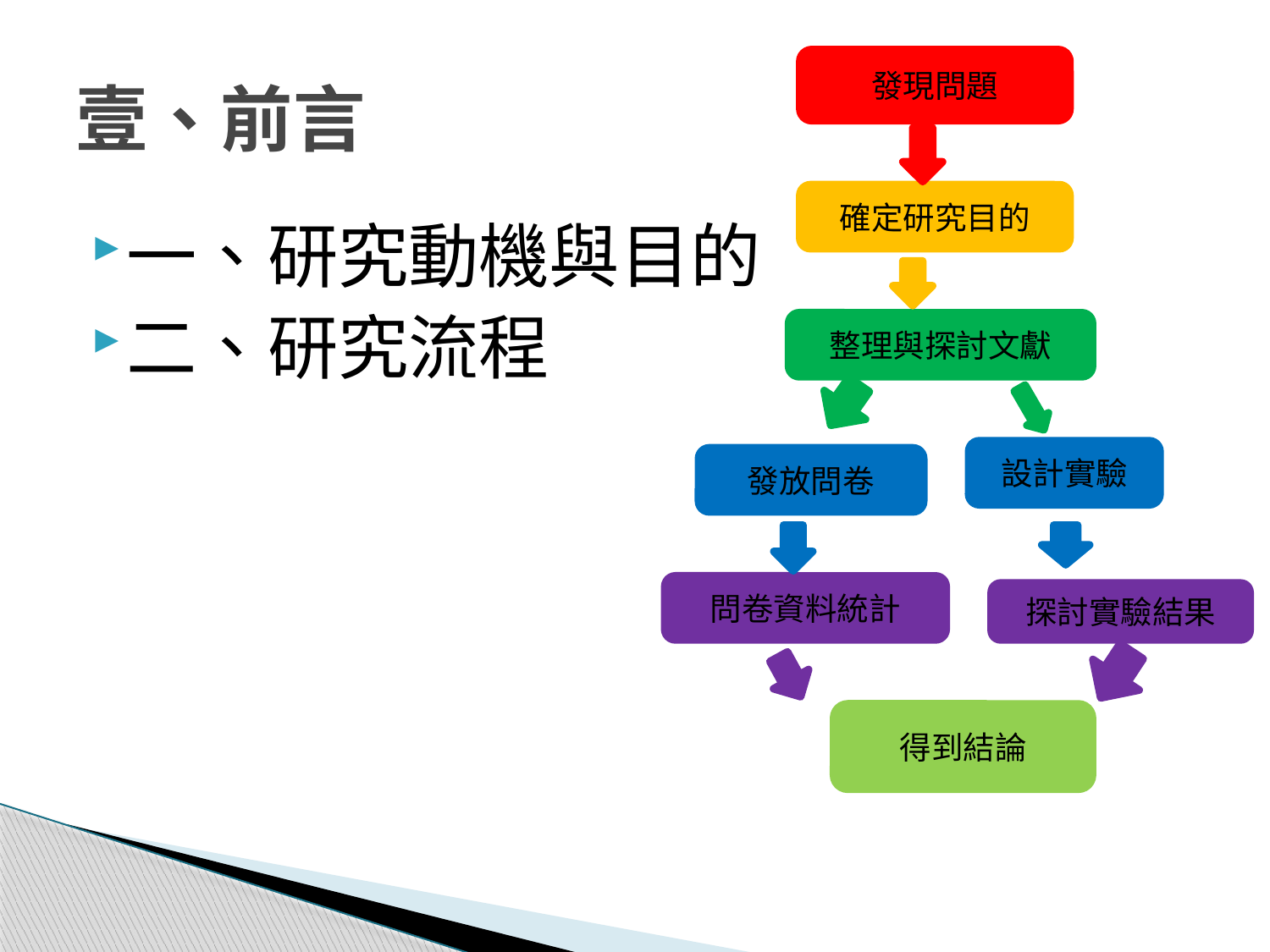

# 壹、前言
發現問題

確定研究目的

整理與探討文獻

設計實驗
發放問卷

問卷資料統計
探討實驗結果

得到結論
一、研究動機與目的
二、研究流程